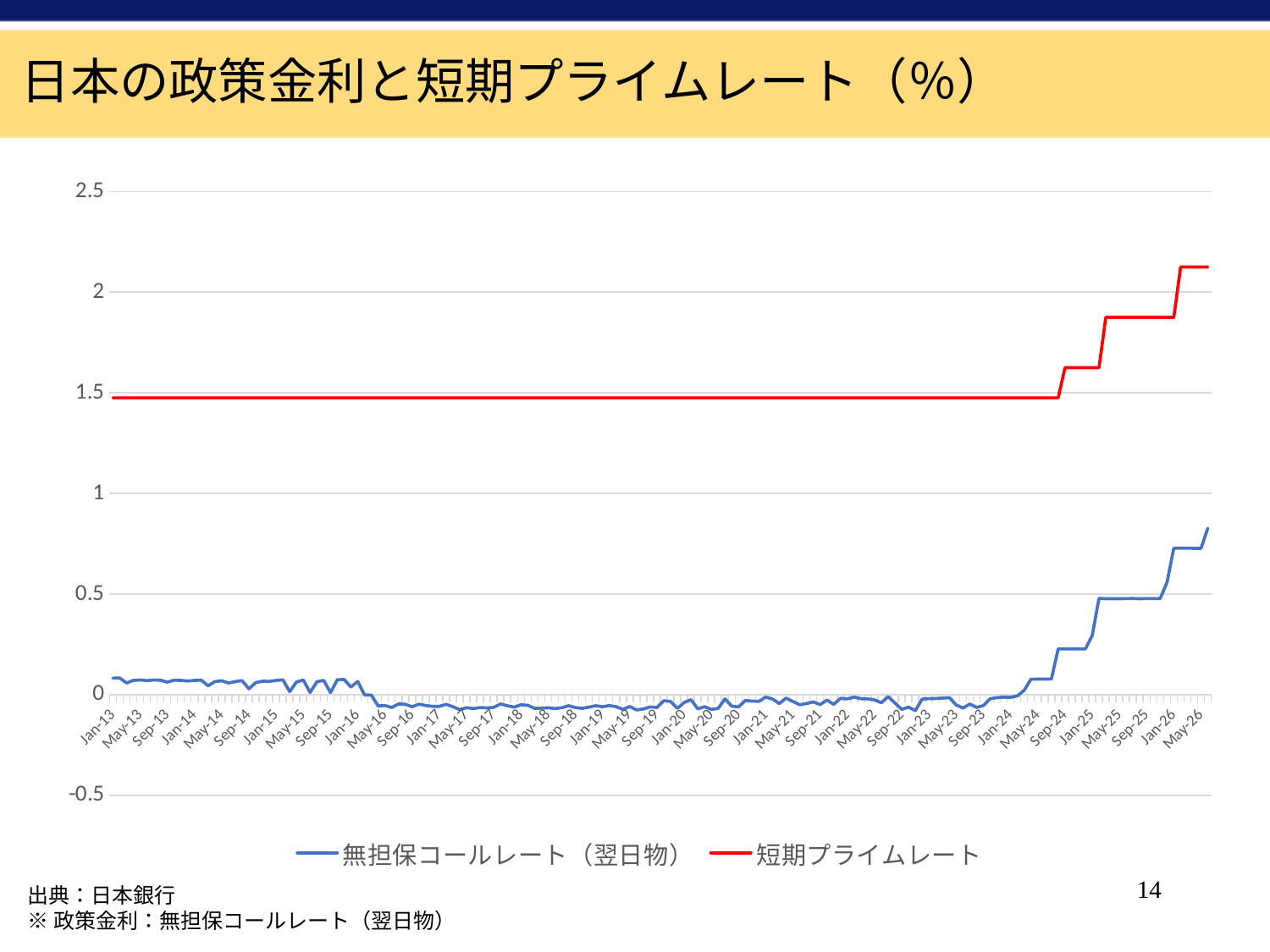

日本の政策金利と短期プライムレート（％）

### Chart

| Category | 無担保コールレート（翌日物） | 短期プライムレート |
|---|---|---|
| 41275 | 0.082 | 1.475 |
| 41306 | 0.083 | 1.475 |
| 41334 | 0.058 | 1.475 |
| 41365 | 0.071 | 1.475 |
| 41395 | 0.073 | 1.475 |
| 41426 | 0.07 | 1.475 |
| 41456 | 0.073 | 1.475 |
| 41487 | 0.072 | 1.475 |
| 41518 | 0.062 | 1.475 |
| 41548 | 0.072 | 1.475 |
| 41579 | 0.071 | 1.475 |
| 41609 | 0.068 | 1.475 |
| 41640 | 0.071 | 1.475 |
| 41671 | 0.072 | 1.475 |
| 41699 | 0.044 | 1.475 |
| 41730 | 0.065 | 1.475 |
| 41760 | 0.069 | 1.475 |
| 41791 | 0.058 | 1.475 |
| 41821 | 0.065 | 1.475 |
| 41852 | 0.07 | 1.475 |
| 41883 | 0.029 | 1.475 |
| 41913 | 0.06 | 1.475 |
| 41944 | 0.067 | 1.475 |
| 41974 | 0.066 | 1.475 |
| 42005 | 0.071 | 1.475 |
| 42036 | 0.074 | 1.475 |
| 42064 | 0.015 | 1.475 |
| 42095 | 0.063 | 1.475 |
| 42125 | 0.073 | 1.475 |
| 42156 | 0.011 | 1.475 |
| 42186 | 0.064 | 1.475 |
| 42217 | 0.071 | 1.475 |
| 42248 | 0.01 | 1.475 |
| 42278 | 0.074 | 1.475 |
| 42309 | 0.076 | 1.475 |
| 42339 | 0.038 | 1.475 |
| 42370 | 0.066 | 1.475 |
| 42401 | -0.001 | 1.475 |
| 42430 | -0.002 | 1.475 |
| 42461 | -0.056 | 1.475 |
| 42491 | -0.054 | 1.475 |
| 42522 | -0.064 | 1.475 |
| 42552 | -0.046 | 1.475 |
| 42583 | -0.048 | 1.475 |
| 42614 | -0.06 | 1.475 |
| 42644 | -0.047 | 1.475 |
| 42675 | -0.054 | 1.475 |
| 42705 | -0.058 | 1.475 |
| 42736 | -0.058 | 1.475 |
| 42767 | -0.048 | 1.475 |
| 42795 | -0.06 | 1.475 |
| 42826 | -0.074 | 1.475 |
| 42856 | -0.065 | 1.475 |
| 42887 | -0.069 | 1.475 |
| 42917 | -0.064 | 1.475 |
| 42948 | -0.066 | 1.475 |
| 42979 | -0.063 | 1.475 |
| 43009 | -0.046 | 1.475 |
| 43040 | -0.055 | 1.475 |
| 43070 | -0.062 | 1.475 |
| 43101 | -0.05 | 1.475 |
| 43132 | -0.053 | 1.475 |
| 43160 | -0.068 | 1.475 |
| 43191 | -0.067 | 1.475 |
| 43221 | -0.065 | 1.475 |
| 43252 | -0.069 | 1.475 |
| 43282 | -0.065 | 1.475 |
| 43313 | -0.055 | 1.475 |
| 43344 | -0.064 | 1.475 |
| 43374 | -0.068 | 1.475 |
| 43405 | -0.062 | 1.475 |
| 43435 | -0.055 | 1.475 |
| 43466 | -0.06 | 1.475 |
| 43497 | -0.054 | 1.475 |
| 43525 | -0.06 | 1.475 |
| 43556 | -0.073 | 1.475 |
| 43586 | -0.059 | 1.475 |
| 43617 | -0.076 | 1.475 |
| 43647 | -0.071 | 1.475 |
| 43678 | -0.061 | 1.475 |
| 43709 | -0.064 | 1.475 |
| 43739 | -0.03 | 1.475 |
| 43770 | -0.034 | 1.475 |
| 43800 | -0.068 | 1.475 |
| 43831 | -0.039 | 1.475 |
| 43862 | -0.025 | 1.475 |
| 43891 | -0.07 | 1.475 |
| 43922 | -0.06 | 1.475 |
| 43952 | -0.073 | 1.475 |
| 43983 | -0.068 | 1.475 |
| 44013 | -0.021 | 1.475 |
| 44044 | -0.057 | 1.475 |
| 44075 | -0.061 | 1.475 |
| 44105 | -0.029 | 1.475 |
| 44136 | -0.032 | 1.475 |
| 44166 | -0.033 | 1.475 |
| 44197 | -0.012 | 1.475 |
| 44228 | -0.022 | 1.475 |
| 44256 | -0.044 | 1.475 |
| 44287 | -0.017 | 1.475 |
| 44317 | -0.034 | 1.475 |
| 44348 | -0.05 | 1.475 |
| 44378 | -0.044 | 1.475 |
| 44409 | -0.036 | 1.475 |
| 44440 | -0.049 | 1.475 |
| 44470 | -0.027 | 1.475 |
| 44501 | -0.048 | 1.475 |
| 44531 | -0.018 | 1.475 |
| 44562 | -0.021 | 1.475 |
| 44593 | -0.012 | 1.475 |
| 44621 | -0.02 | 1.475 |
| 44652 | -0.021 | 1.475 |
| 44682 | -0.026 | 1.475 |
| 44713 | -0.04 | 1.475 |
| 44743 | -0.01 | 1.475 |
| 44774 | -0.041 | 1.475 |
| 44805 | -0.073 | 1.475 |
| 44835 | -0.062 | 1.475 |
| 44866 | -0.079 | 1.475 |
| 44896 | -0.022 | 1.475 |
| 44927 | -0.0196842105263158 | 1.475 |
| 44958 | -0.0188947368421053 | 1.475 |
| 44986 | -0.0171363636363636 | 1.475 |
| 45017 | -0.015 | 1.475 |
| 45047 | -0.05095 | 1.475 |
| 45078 | -0.0662272727272727 | 1.475 |
| 45108 | -0.04645 | 1.475 |
| 45139 | -0.0633636363636364 | 1.475 |
| 45170 | -0.05395 | 1.475 |
| 45200 | -0.0201904761904762 | 1.475 |
| 45231 | -0.01465 | 1.475 |
| 45261 | -0.0123809523809524 | 1.475 |
| 45292 | -0.0135263157894737 | 1.475 |
| 45323 | -0.00610526315789474 | 1.475 |
| 45352 | 0.02175 | 1.475 |
| 45383 | 0.0769047619047619 | 1.475 |
| 45413 | 0.0771428571428571 | 1.475 |
| 45444 | 0.0774 | 1.475 |
| 45474 | 0.0779090909090909 | 1.475 |
| 45505 | 0.227 | 1.475 |
| 45536 | 0.227 | 1.625 |
| 45566 | 0.227 | 1.625 |
| 45597 | 0.227 | 1.625 |
| 45627 | 0.227 | 1.625 |
| 45658 | 0.293315789473684 | 1.625 |
| 45689 | 0.477777777777778 | 1.625 |
| 45717 | 0.4768 | 1.875 |
| 45748 | 0.476571428571429 | 1.875 |
| 45778 | 0.47675 | 1.875 |
| 45809 | 0.477333333333333 | 1.875 |
| 45839 | 0.477545454545454 | 1.875 |
| 45870 | 0.47695 | 1.875 |
| 45901 | 0.47735 | 1.875 |
| 45931 | 0.477 | 1.875 |
| 45962 | 0.477722222222222 | 1.875 |
| 45992 | 0.557227272727273 | 1.875 |
| 46023 | 0.727684210526316 | 1.875 |
| 46054 | 0.728 | 2.125 |
| 46082 | 0.727666666666667 | 2.125 |
| 46113 | 0.727142857142857 | 2.125 |
| 46143 | 0.727055555555556 | 2.125 |
| 46174 | 0.82695 | 2.125 |
14
出典：日本銀行
※政策金利：無担保コールレート（翌日物）